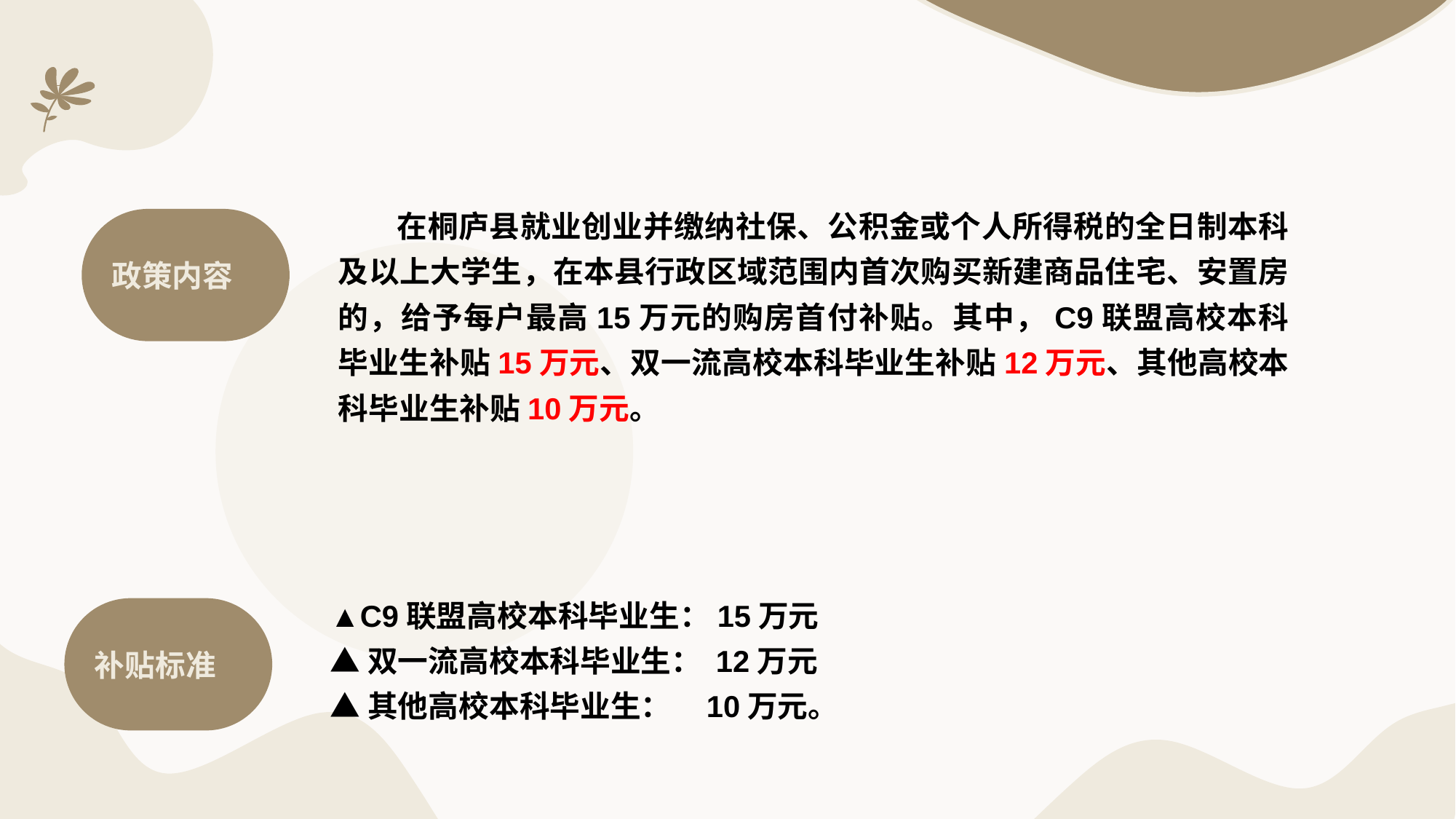

在桐庐县就业创业并缴纳社保、公积金或个人所得税的全日制本科及以上大学生，在本县行政区域范围内首次购买新建商品住宅、安置房的，给予每户最高15万元的购房首付补贴。其中，C9联盟高校本科毕业生补贴15万元、双一流高校本科毕业生补贴12万元、其他高校本科毕业生补贴10万元。
政策内容

▲C9联盟高校本科毕业生：15万元
▲双一流高校本科毕业生： 12万元
▲其他高校本科毕业生：    10万元。
补贴标准